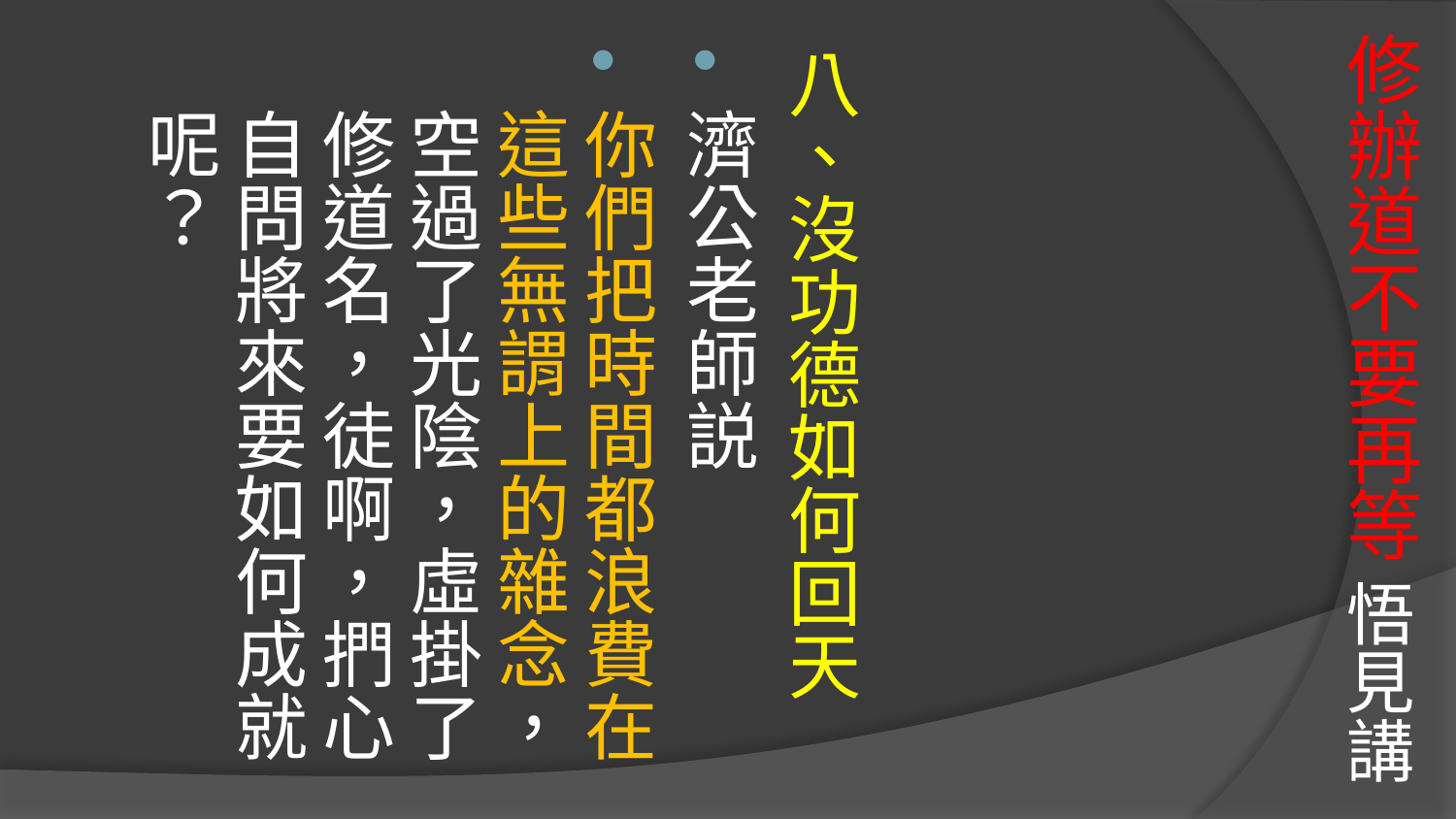

# 修辦道不要再等 悟見講
八、沒功德如何回天
濟公老師説
你們把時間都浪費在這些無謂上的雜念，空過了光陰，虛掛了修道名，徒啊，捫心自問將來要如何成就呢？